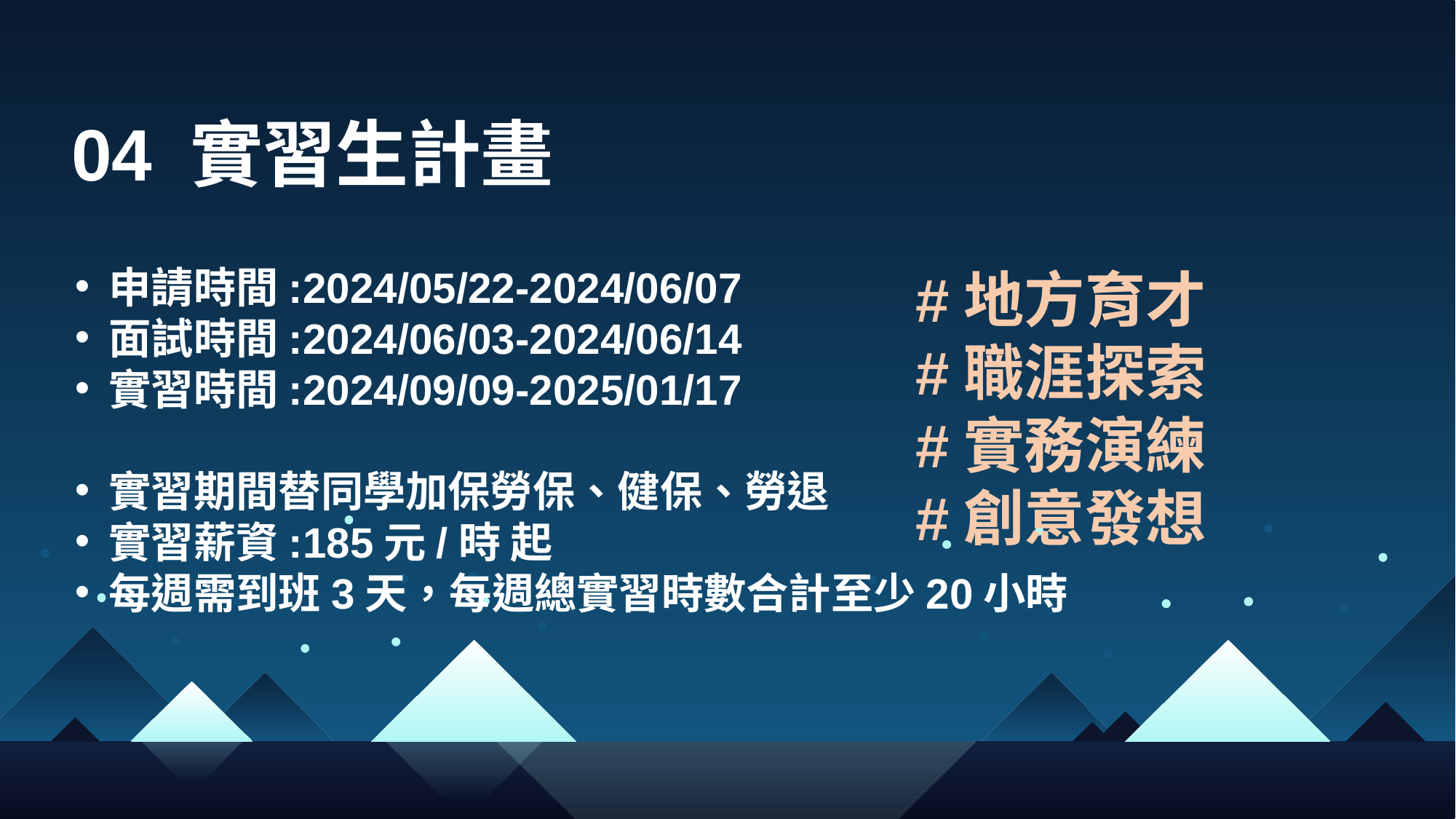

04 實習生計畫
申請時間:2024/05/22-2024/06/07
面試時間:2024/06/03-2024/06/14
實習時間:2024/09/09-2025/01/17

實習期間替同學加保勞保、健保、勞退
實習薪資:185元/時 起
每週需到班3天，每週總實習時數合計至少20小時

#地方育才
#職涯探索
#實務演練
#創意發想